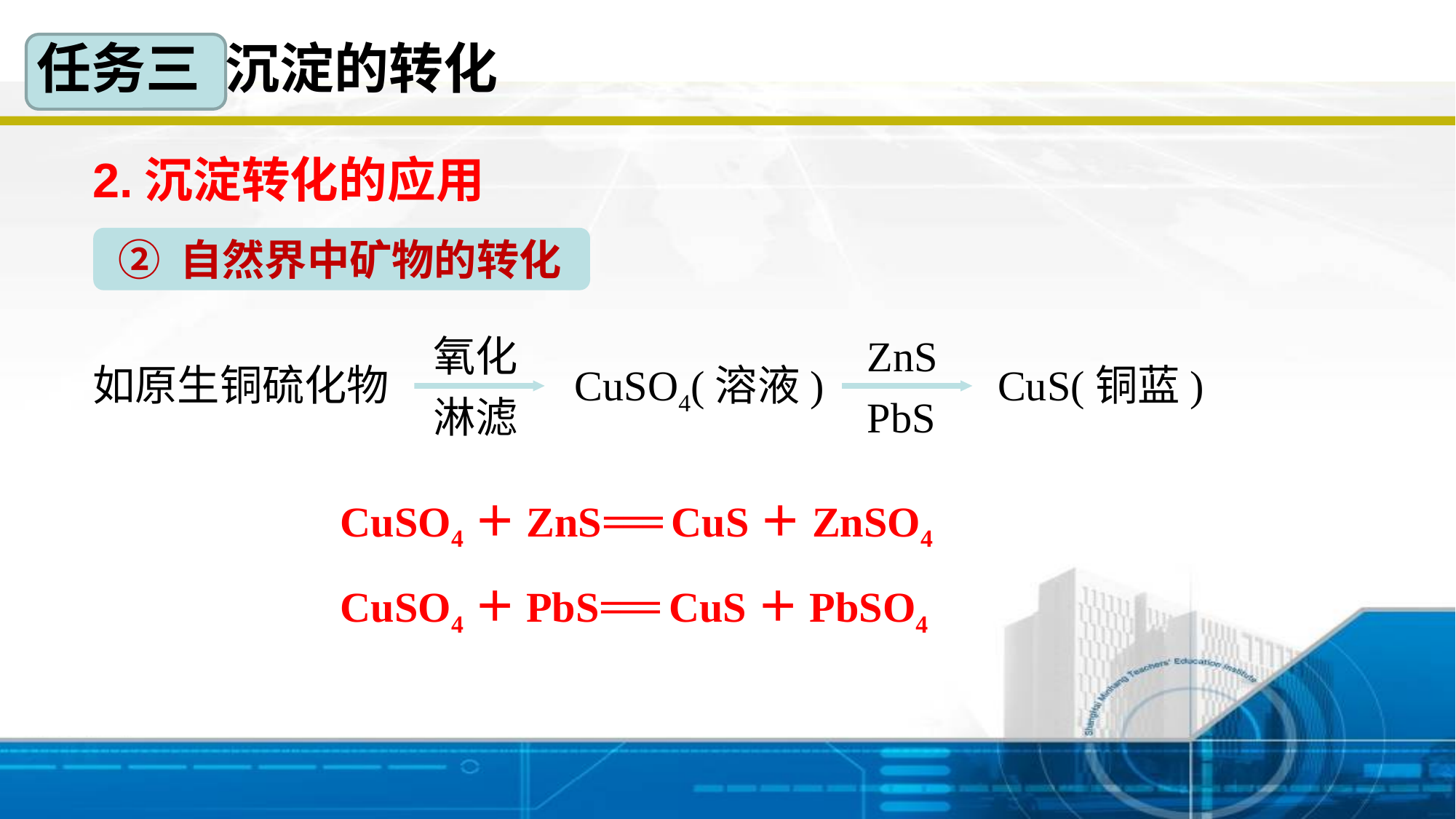

任务三  沉淀的转化

2.沉淀转化的应用

② 自然界中矿物的转化
氧化
ZnS
如原生铜硫化物
CuSO4(溶液)

淋滤
PbS
CuS(铜蓝)
CuSO4＋ZnS=== CuS＋ZnSO4
CuSO4＋PbS=== CuS＋PbSO4